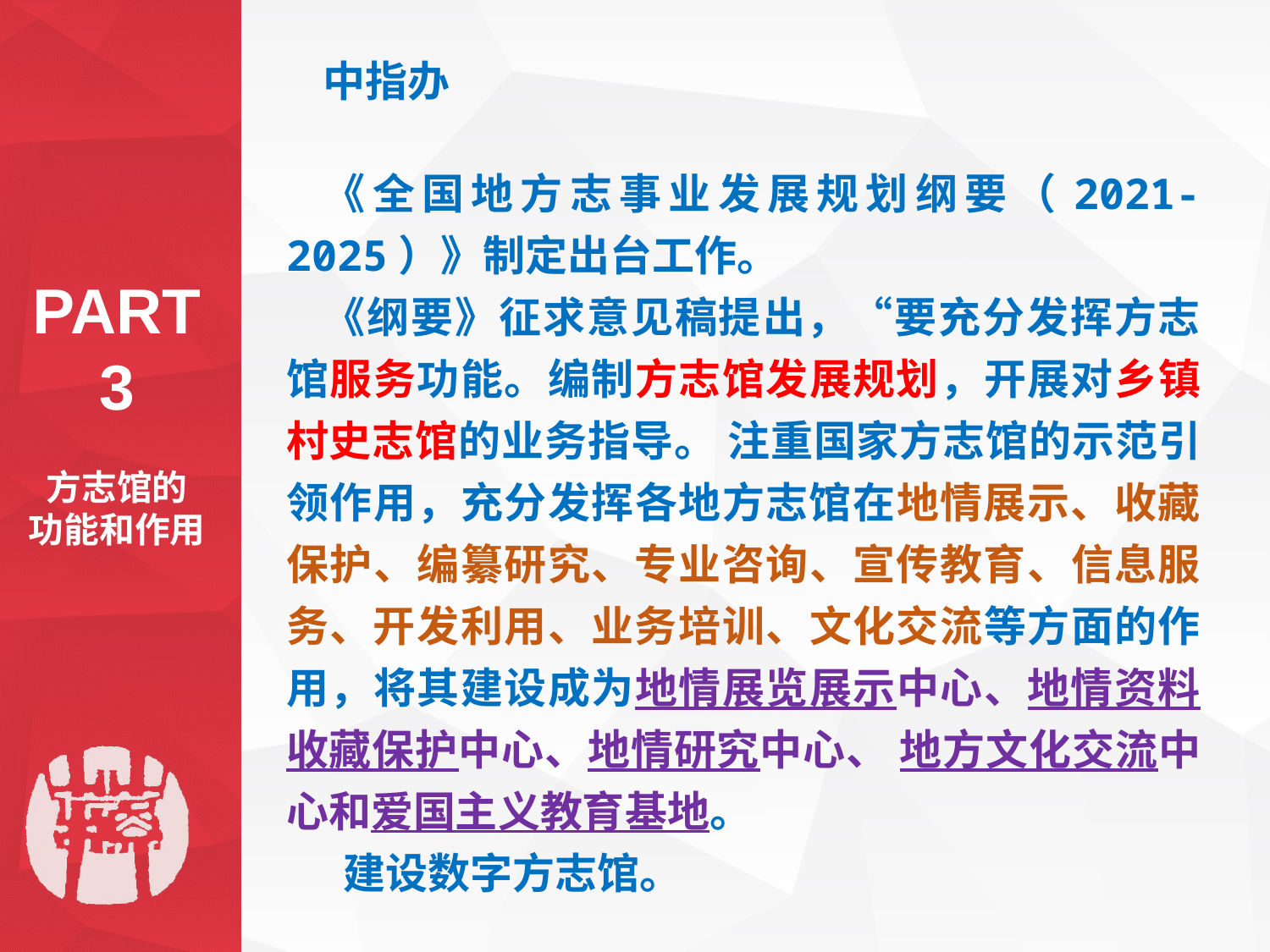

中指办

《全国地方志事业发展规划纲要（2021-2025）》制定出台工作。
《纲要》征求意见稿提出，“要充分发挥方志馆服务功能。编制方志馆发展规划，开展对乡镇村史志馆的业务指导。 注重国家方志馆的示范引领作用，充分发挥各地方志馆在地情展示、收藏保护、编纂研究、专业咨询、宣传教育、信息服务、开发利用、业务培训、文化交流等方面的作用，将其建设成为地情展览展示中心、地情资料收藏保护中心、地情研究中心、 地方文化交流中心和爱国主义教育基地。
 建设数字方志馆。
PART 3
方志馆的
功能和作用